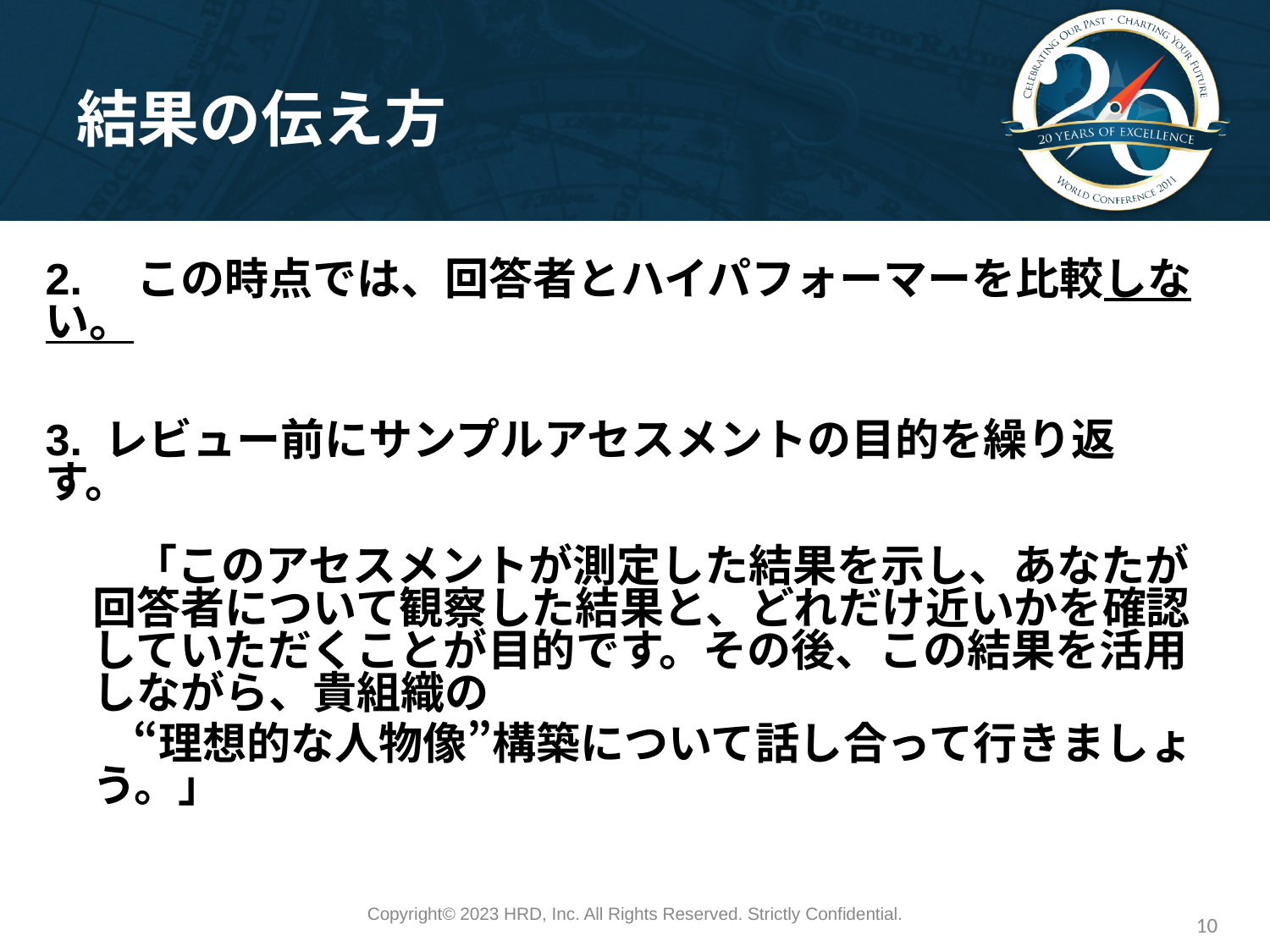

# 結果の伝え方
2.　この時点では、回答者とハイパフォーマーを比較しない。

3. レビュー前にサンプルアセスメントの目的を繰り返す。

　　「このアセスメントが測定した結果を示し、あなたが回答者について観察した結果と、どれだけ近いかを確認していただくことが目的です。その後、この結果を活用しながら、貴組織の
　　“理想的な人物像”構築について話し合って行きましょう。」

Copyright©️ 2023 HRD, Inc. All Rights Reserved. Strictly Confidential.
10